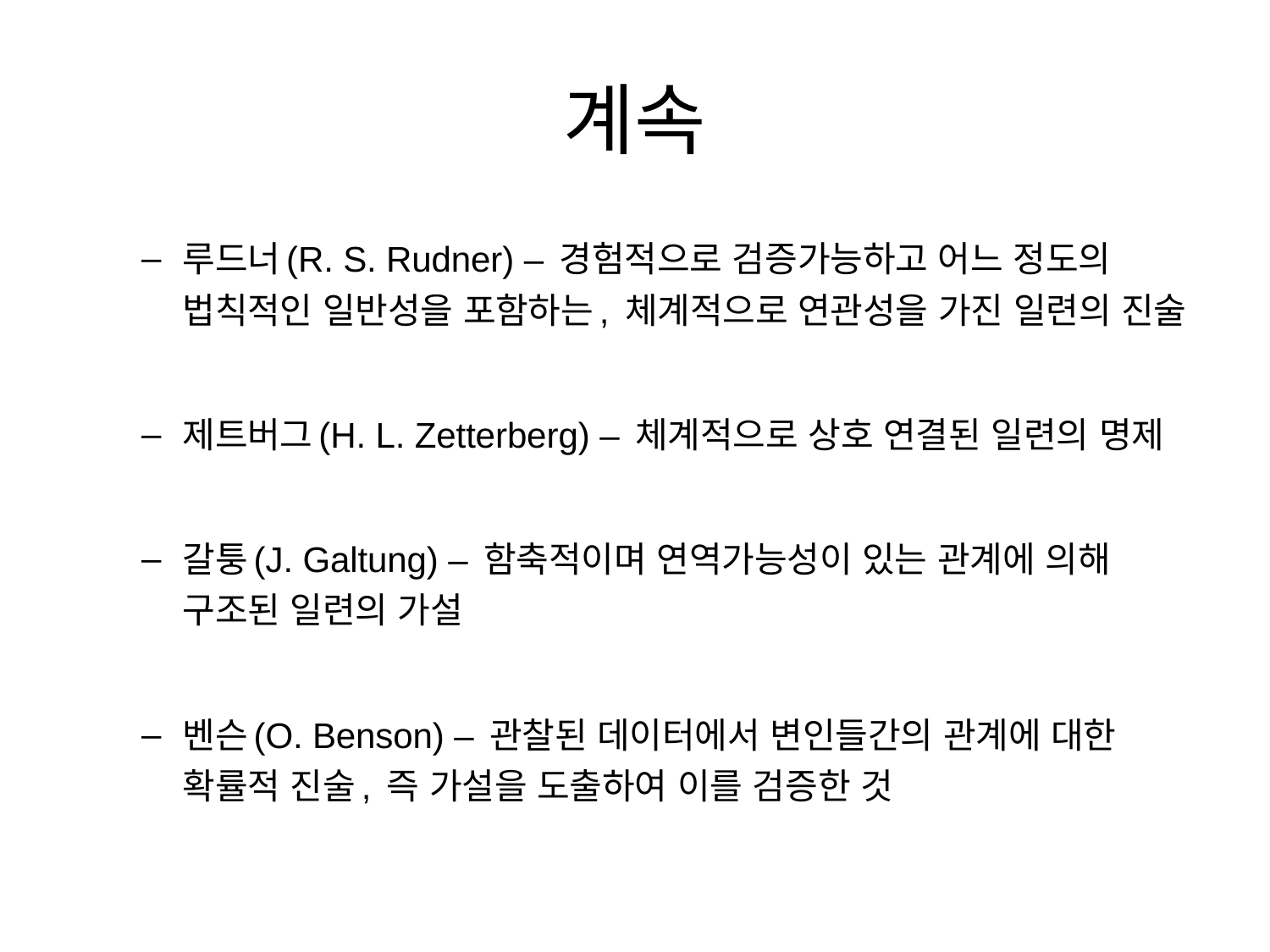

# 계속
루드너(R. S. Rudner) – 경험적으로 검증가능하고 어느 정도의 법칙적인 일반성을 포함하는, 체계적으로 연관성을 가진 일련의 진술

제트버그(H. L. Zetterberg) – 체계적으로 상호 연결된 일련의 명제

갈퉁(J. Galtung) – 함축적이며 연역가능성이 있는 관계에 의해 구조된 일련의 가설

벤슨(O. Benson) – 관찰된 데이터에서 변인들간의 관계에 대한 확률적 진술, 즉 가설을 도출하여 이를 검증한 것